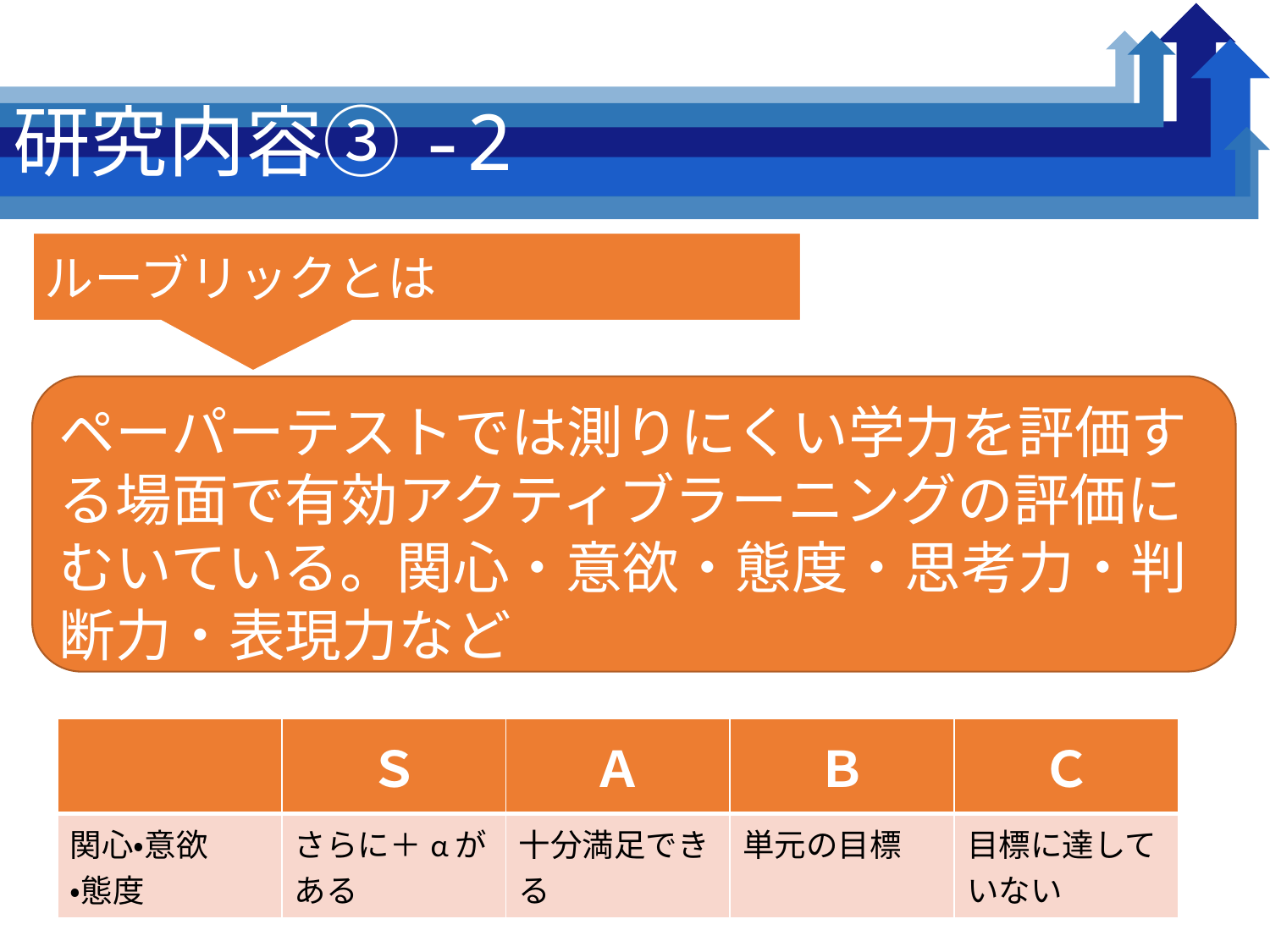

# 研究内容③-2
ルーブリックとは
ペーパーテストでは測りにくい学力を評価する場面で有効アクティブラーニングの評価にむいている。関心・意欲・態度・思考力・判断力・表現力など
|  | Ｓ | Ａ | Ｂ | Ｃ |
| --- | --- | --- | --- | --- |
| 関心・意欲 ・態度 | さらに＋αがある | 十分満足できる | 単元の目標 | 目標に達していない |